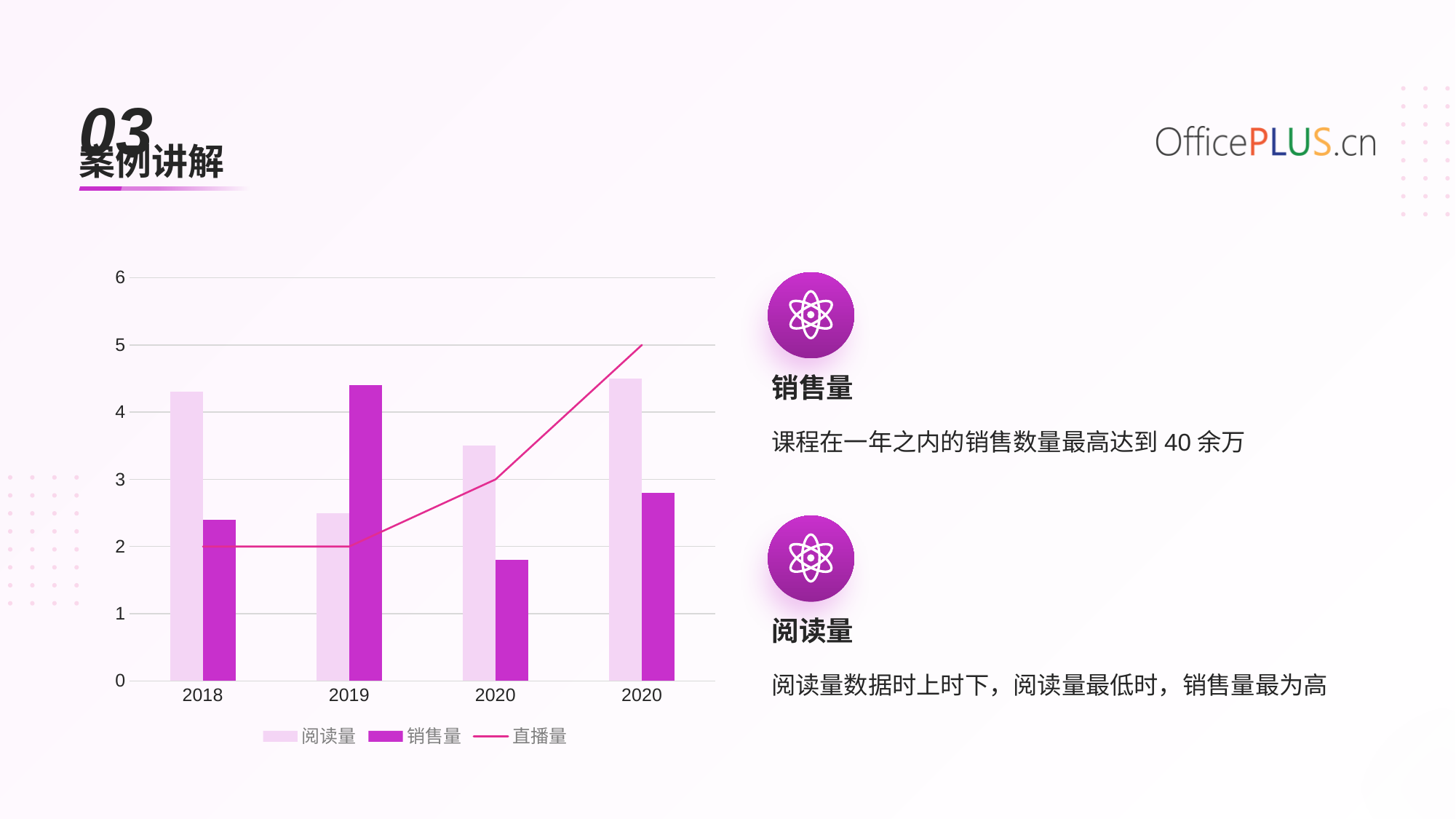

03
案例讲解

### Chart

| Category | 阅读量 | 销售量 | 直播量 |
|---|---|---|---|
| 2018 | 4.3 | 2.4 | 2.0 |
| 2019 | 2.5 | 4.4 | 2.0 |
| 2020 | 3.5 | 1.8 | 3.0 |
| 2020 | 4.5 | 2.8 | 5.0 |

销售量
课程在一年之内的销售数量最高达到40余万

阅读量
阅读量数据时上时下，阅读量最低时，销售量最为高